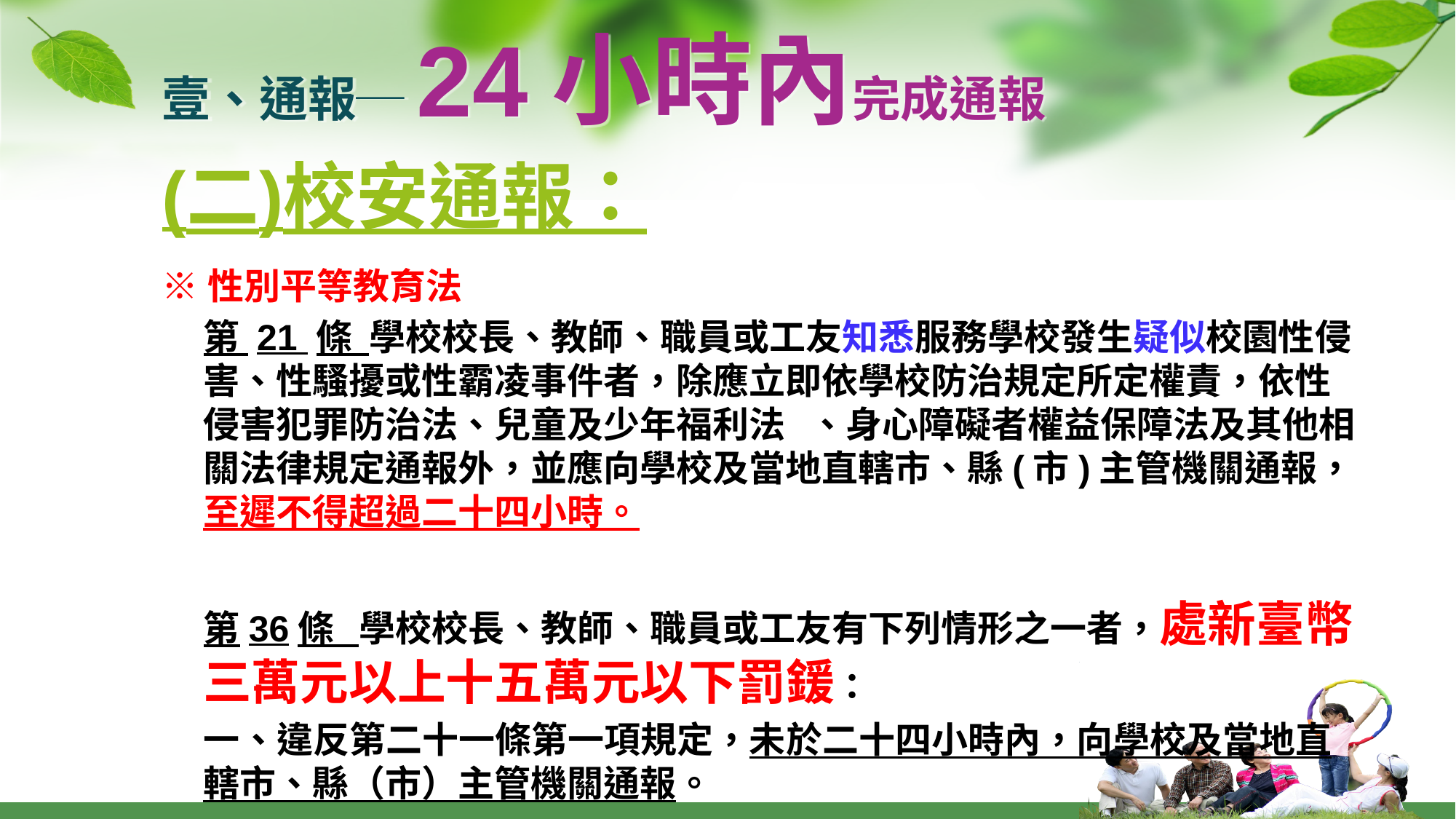

壹、通報─24小時內完成通報
(二)校安通報：
※性別平等教育法
    第 21 條  學校校長、教師、職員或工友知悉服務學校發生疑似校園性侵害、性騷擾或性霸凌事件者，除應立即依學校防治規定所定權責，依性侵害犯罪防治法、兒童及少年福利法   、身心障礙者權益保障法及其他相關法律規定通報外，並應向學校及當地直轄市、縣(市)主管機關通報，至遲不得超過二十四小時。

    第36條   學校校長、教師、職員或工友有下列情形之一者，處新臺幣三萬元以上十五萬元以下罰鍰：
    一、違反第二十一條第一項規定，未於二十四小時內，向學校及當地直轄市、縣（市）主管機關通報。